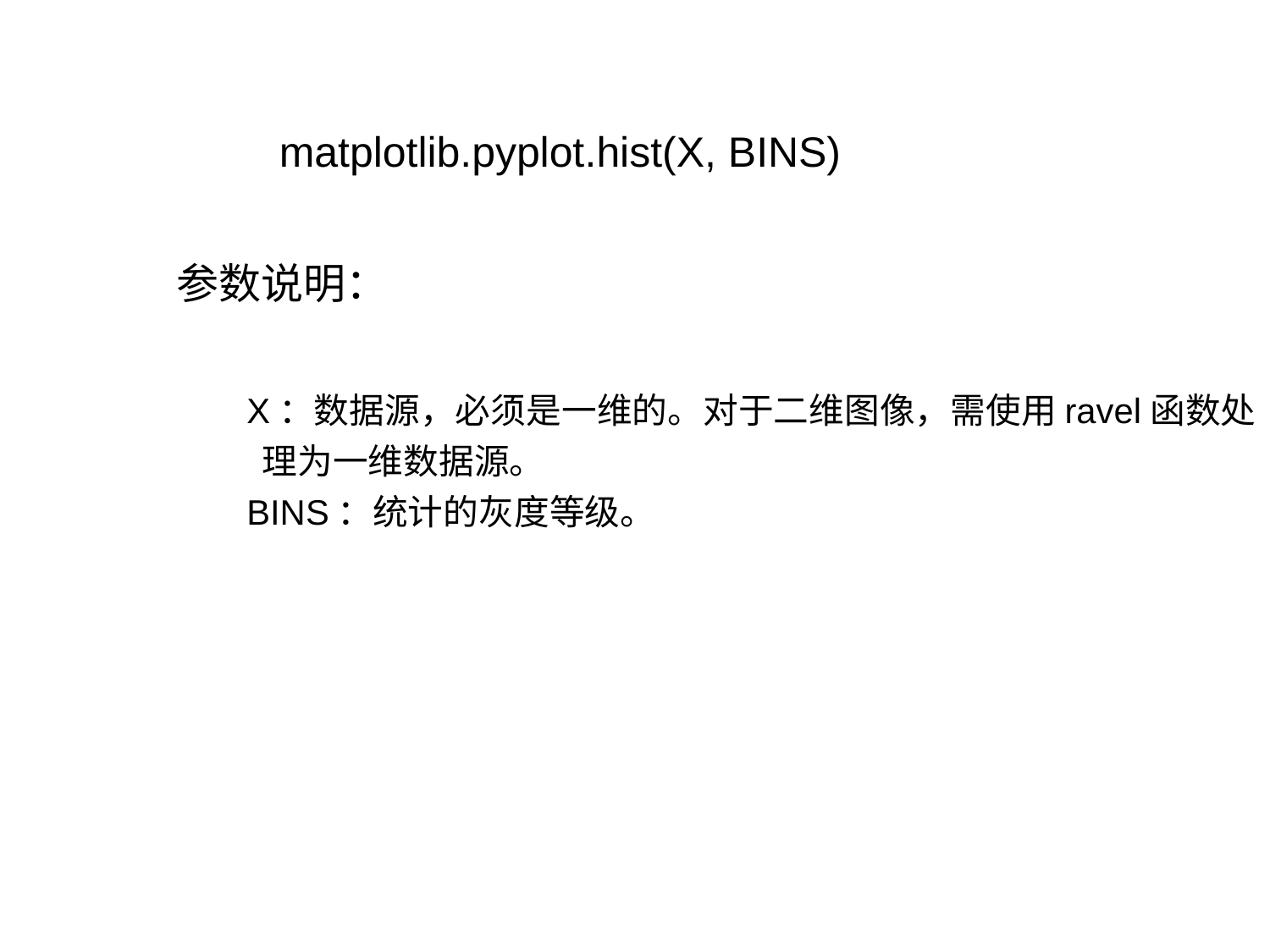

matplotlib.pyplot.hist(X, BINS)

             参数说明：

                     X：数据源，必须是一维的。对于二维图像，需使用ravel函数处
                           理为一维数据源。
                     BINS：统计的灰度等级。